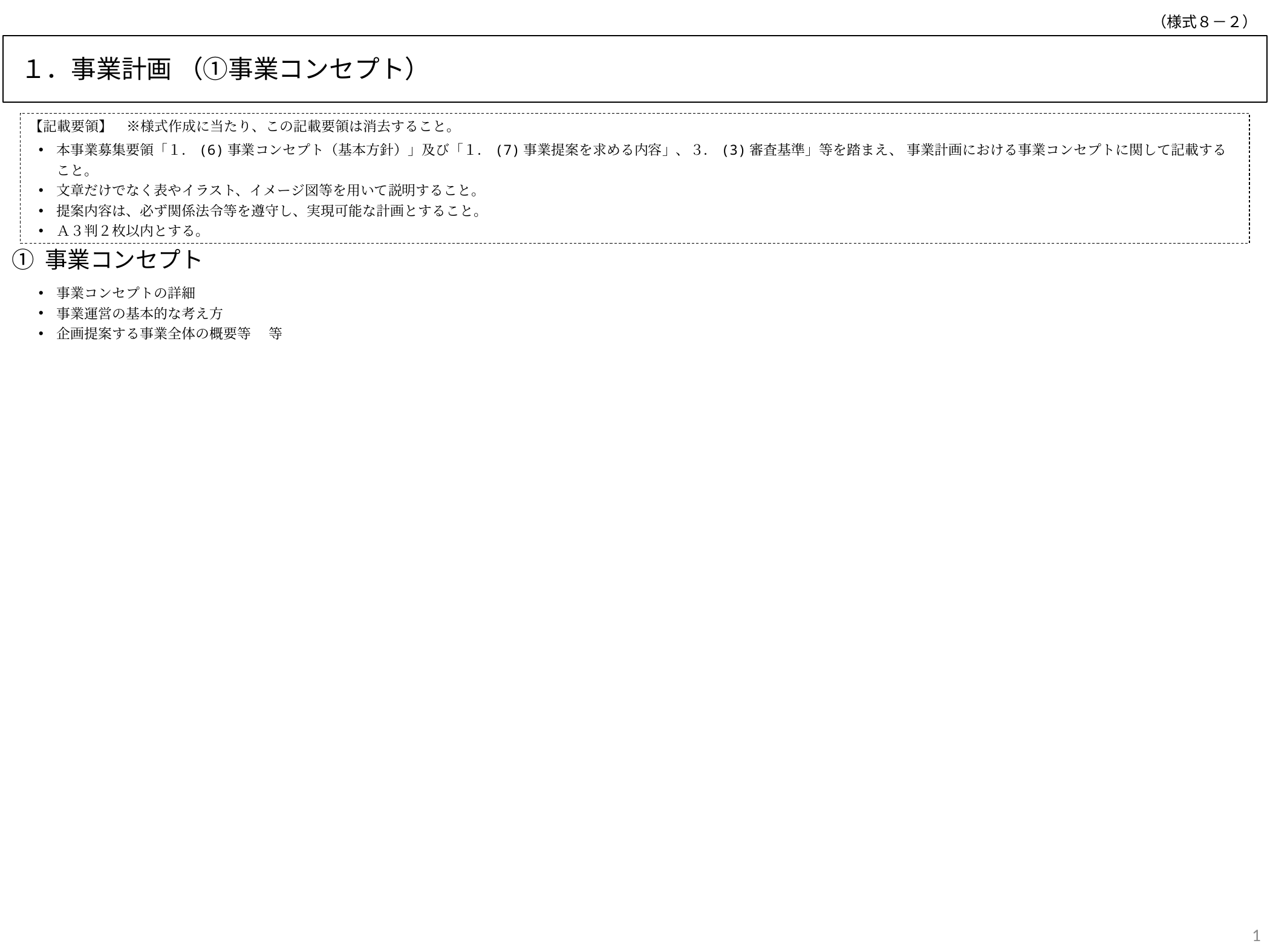

（様式８－２）
１．事業計画 （①事業コンセプト）
【記載要領】　※様式作成に当たり、この記載要領は消去すること。
本事業募集要領「１．(6)事業コンセプト（基本方針）」及び「１．(7)事業提案を求める内容」、３．(3)審査基準」等を踏まえ、 事業計画における事業コンセプトに関して記載すること。
文章だけでなく表やイラスト、イメージ図等を用いて説明すること。
提案内容は、必ず関係法令等を遵守し、実現可能な計画とすること。
Ａ３判２枚以内とする。
① 事業コンセプト
事業コンセプトの詳細
事業運営の基本的な考え方
企画提案する事業全体の概要等 　等
1